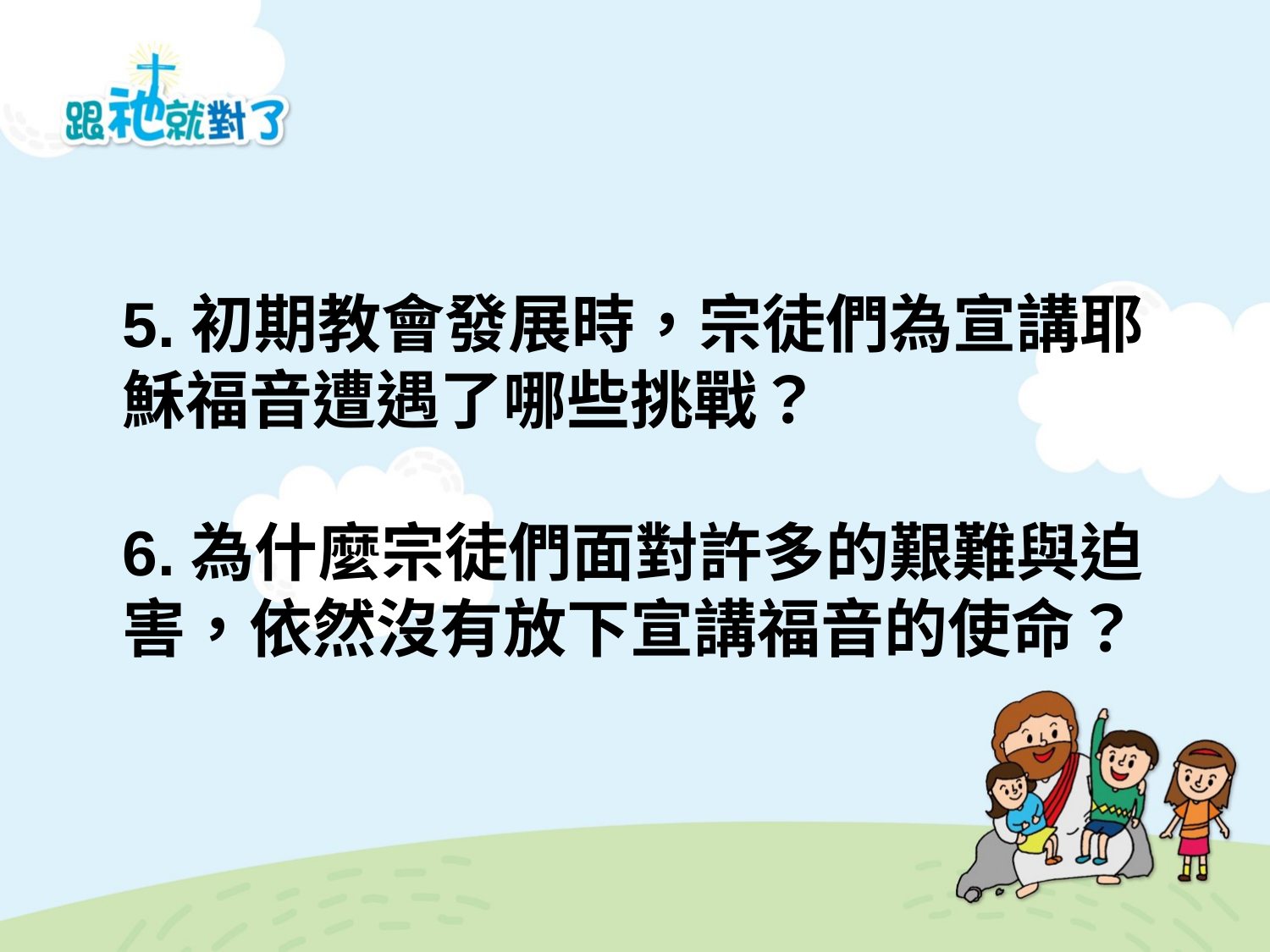

5.初期教會發展時，宗徒們為宣講耶穌福音遭遇了哪些挑戰？

6.為什麼宗徒們面對許多的艱難與迫害，依然沒有放下宣講福音的使命？